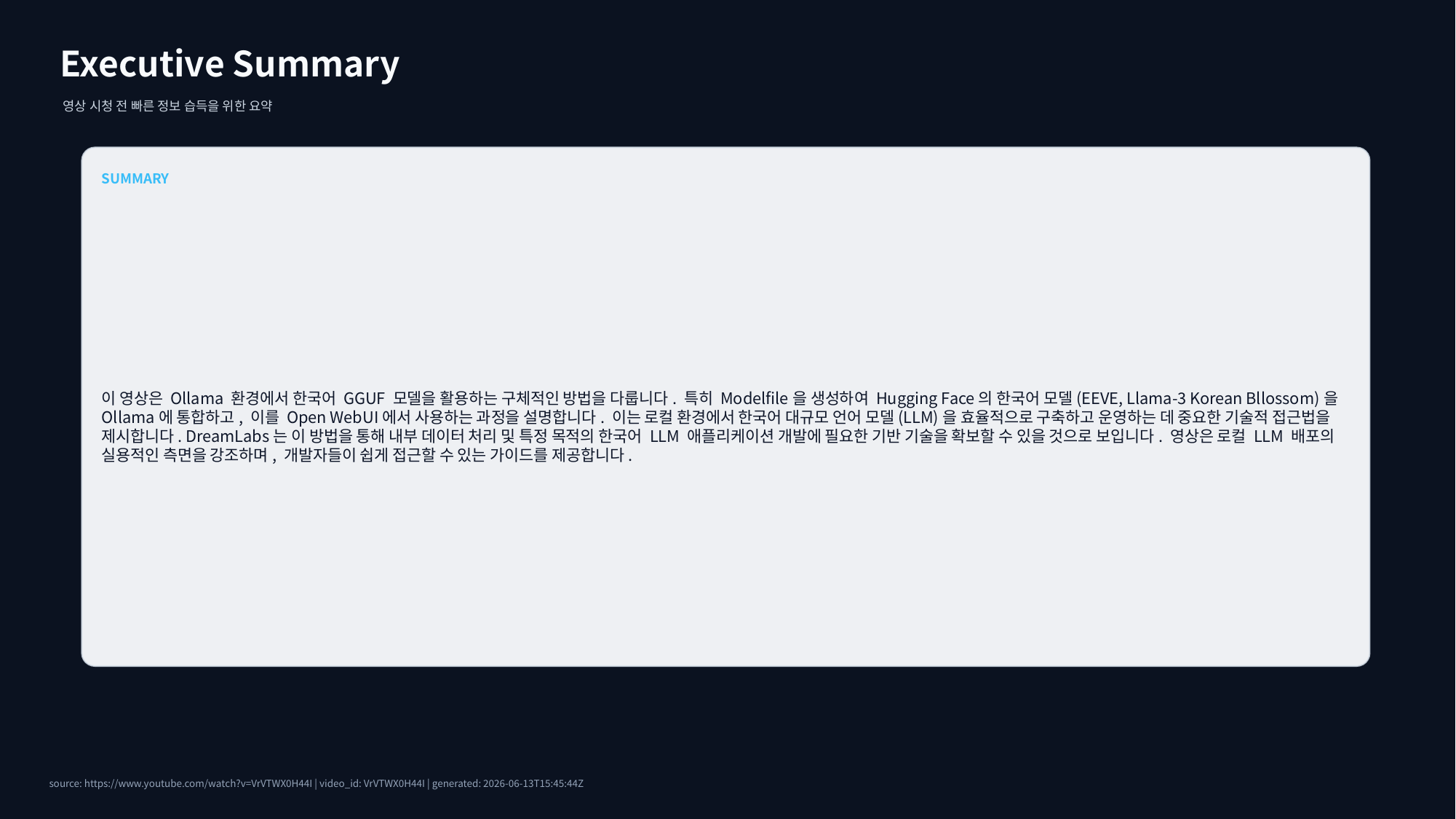

Executive Summary
영상 시청 전 빠른 정보 습득을 위한 요약

SUMMARY
이 영상은 Ollama 환경에서 한국어 GGUF 모델을 활용하는 구체적인 방법을 다룹니다. 특히 Modelfile을 생성하여 Hugging Face의 한국어 모델(EEVE, Llama-3 Korean Bllossom)을 Ollama에 통합하고, 이를 Open WebUI에서 사용하는 과정을 설명합니다. 이는 로컬 환경에서 한국어 대규모 언어 모델(LLM)을 효율적으로 구축하고 운영하는 데 중요한 기술적 접근법을 제시합니다. DreamLabs는 이 방법을 통해 내부 데이터 처리 및 특정 목적의 한국어 LLM 애플리케이션 개발에 필요한 기반 기술을 확보할 수 있을 것으로 보입니다. 영상은 로컬 LLM 배포의 실용적인 측면을 강조하며, 개발자들이 쉽게 접근할 수 있는 가이드를 제공합니다.
source: https://www.youtube.com/watch?v=VrVTWX0H44I | video_id: VrVTWX0H44I | generated: 2026-06-13T15:45:44Z